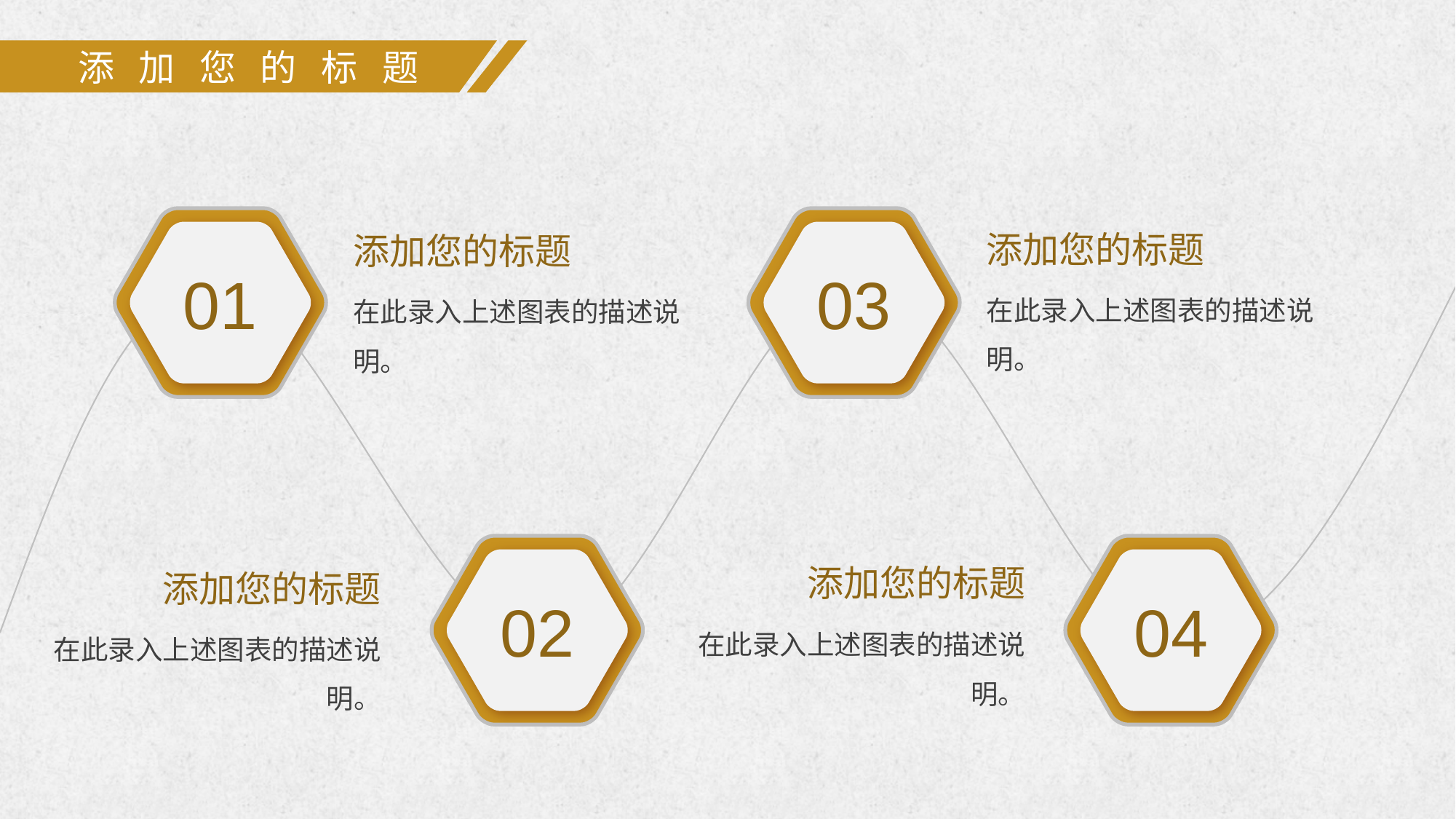

添   加   您   的   标   题

01

03
添加您的标题
在此录入上述图表的描述说明。
添加您的标题
在此录入上述图表的描述说明。

02

04
添加您的标题
在此录入上述图表的描述说明。
添加您的标题
在此录入上述图表的描述说明。